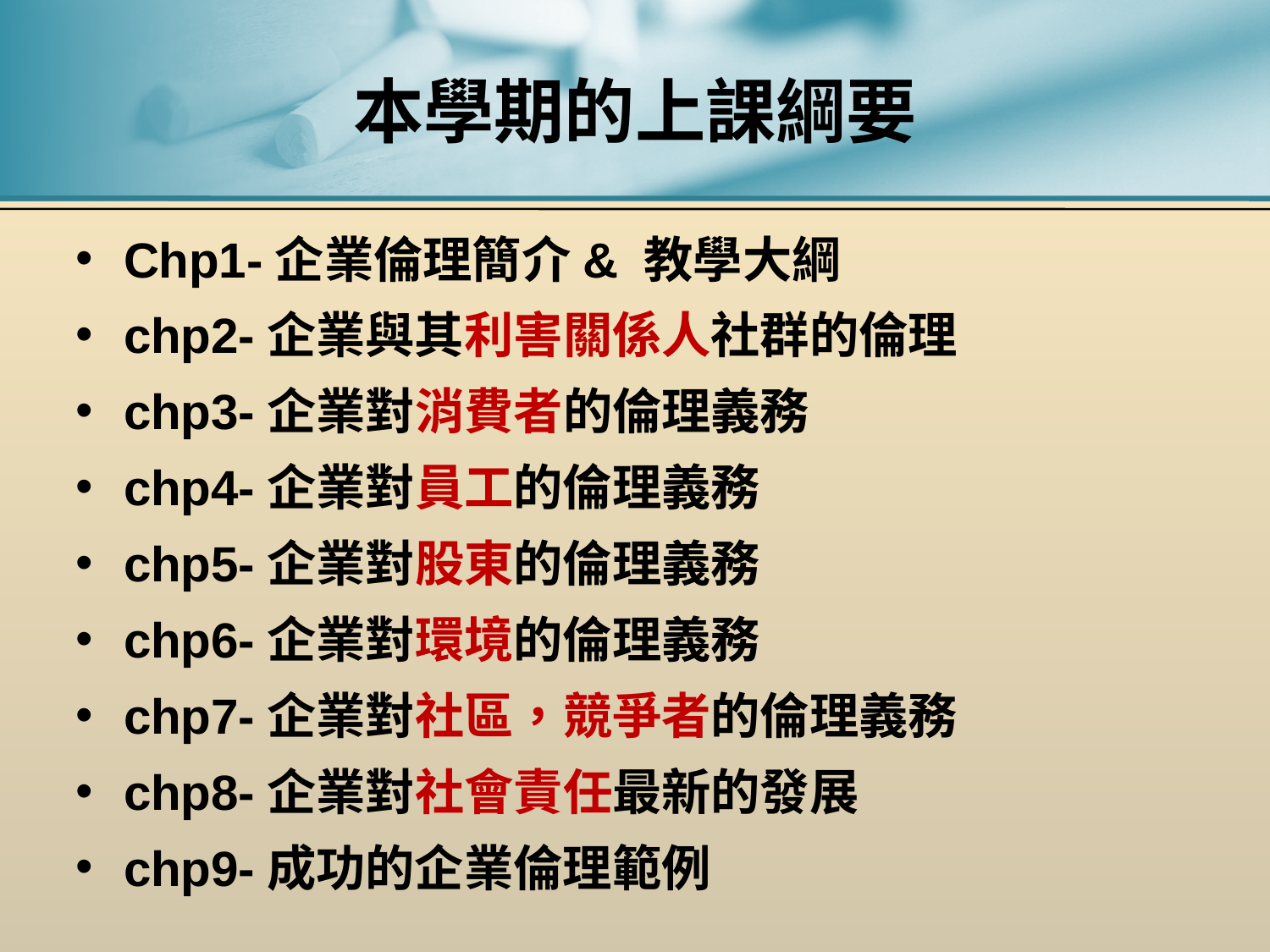

# 本學期的上課綱要
Chp1-企業倫理簡介& 教學大綱
chp2-企業與其利害關係人社群的倫理
chp3-企業對消費者的倫理義務
chp4-企業對員工的倫理義務
chp5-企業對股東的倫理義務
chp6-企業對環境的倫理義務
chp7-企業對社區，競爭者的倫理義務
chp8-企業對社會責任最新的發展
chp9-成功的企業倫理範例